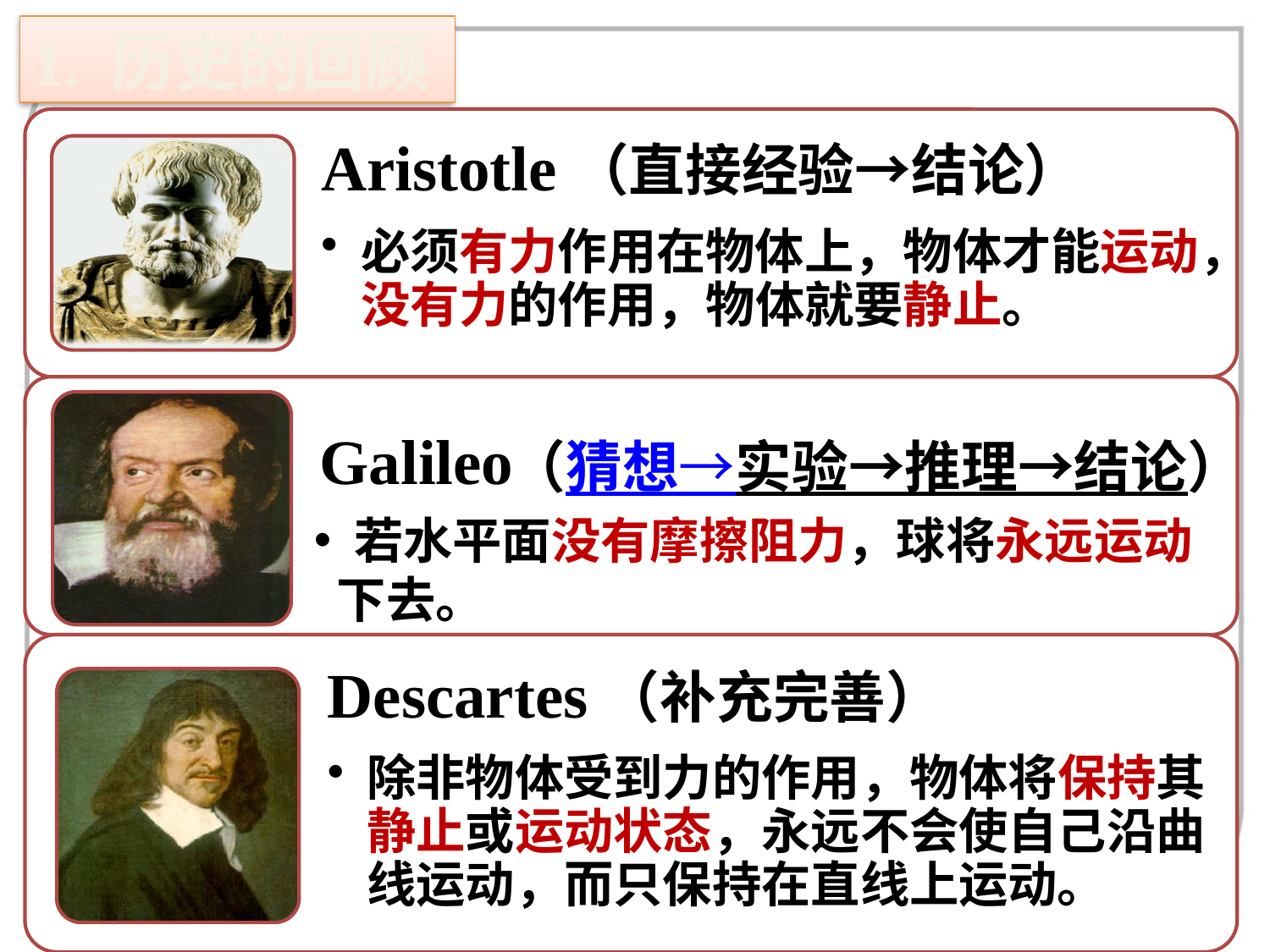

1. 历史的回顾
Aristotle（直接经验→结论）
必须有力作用在物体上，物体才能运动，没有力的作用，物体就要静止。

Galileo

（猜想→实验→推理→结论）
 若水平面没有摩擦阻力，球将永远运动
 下去。
Descartes（补充完善）
除非物体受到力的作用，物体将保持其静止或运动状态，永远不会使自己沿曲线运动，而只保持在直线上运动。